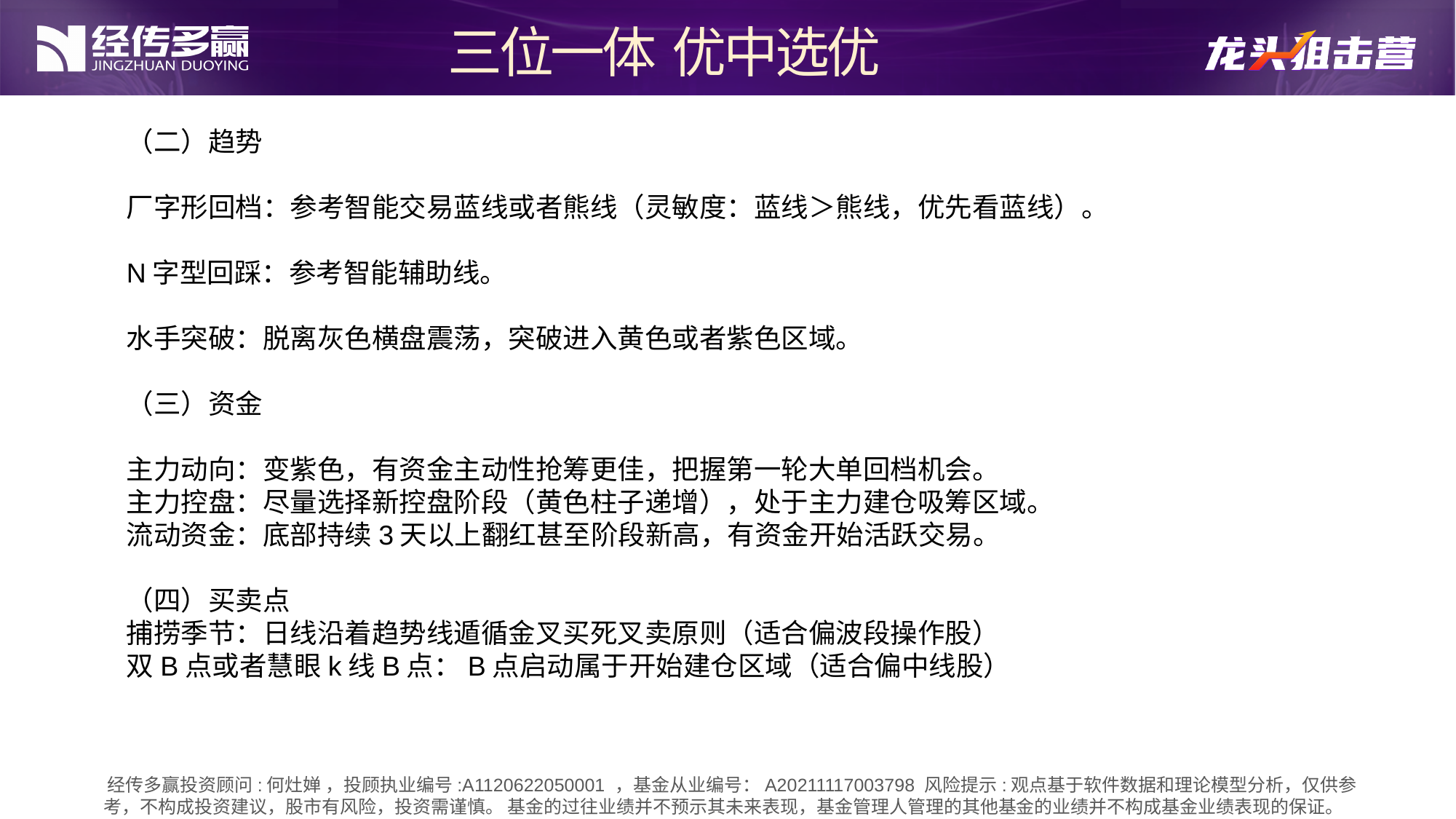

三位一体  优中选优
（二）趋势

厂字形回档：参考智能交易蓝线或者熊线（灵敏度：蓝线＞熊线，优先看蓝线）。

N字型回踩：参考智能辅助线。

水手突破：脱离灰色横盘震荡，突破进入黄色或者紫色区域。

（三）资金

主力动向：变紫色，有资金主动性抢筹更佳，把握第一轮大单回档机会。
主力控盘：尽量选择新控盘阶段（黄色柱子递增），处于主力建仓吸筹区域。
流动资金：底部持续3天以上翻红甚至阶段新高，有资金开始活跃交易。

（四）买卖点
捕捞季节：日线沿着趋势线遁循金叉买死叉卖原则（适合偏波段操作股）
双B点或者慧眼k线B点：B点启动属于开始建仓区域（适合偏中线股）